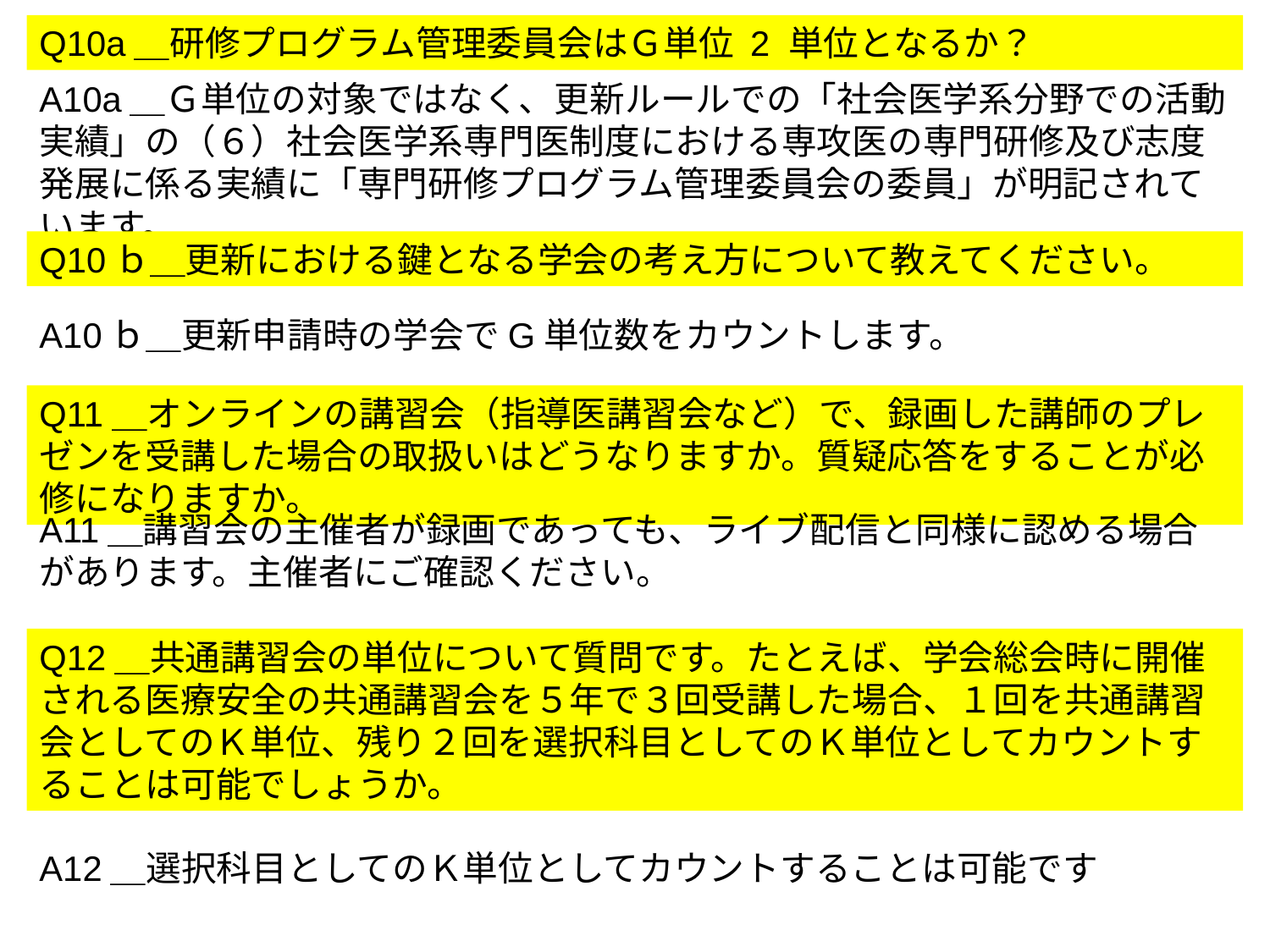

Q10a＿研修プログラム管理委員会はＧ単位 2 単位となるか？
A10a＿Ｇ単位の対象ではなく、更新ルールでの「社会医学系分野での活動実績」の（６）社会医学系専門医制度における専攻医の専門研修及び志度発展に係る実績に「専門研修プログラム管理委員会の委員」が明記されています。
Q10ｂ＿更新における鍵となる学会の考え方について教えてください。
A10ｂ＿更新申請時の学会でG単位数をカウントします。
Q11＿オンラインの講習会（指導医講習会など）で、録画した講師のプレゼンを受講した場合の取扱いはどうなりますか。質疑応答をすることが必修になりますか。
A11＿講習会の主催者が録画であっても、ライブ配信と同様に認める場合があります。主催者にご確認ください。
Q12＿共通講習会の単位について質問です。たとえば、学会総会時に開催される医療安全の共通講習会を５年で３回受講した場合、１回を共通講習会としてのＫ単位、残り２回を選択科目としてのＫ単位としてカウントすることは可能でしょうか。
A12＿選択科目としてのＫ単位としてカウントすることは可能です